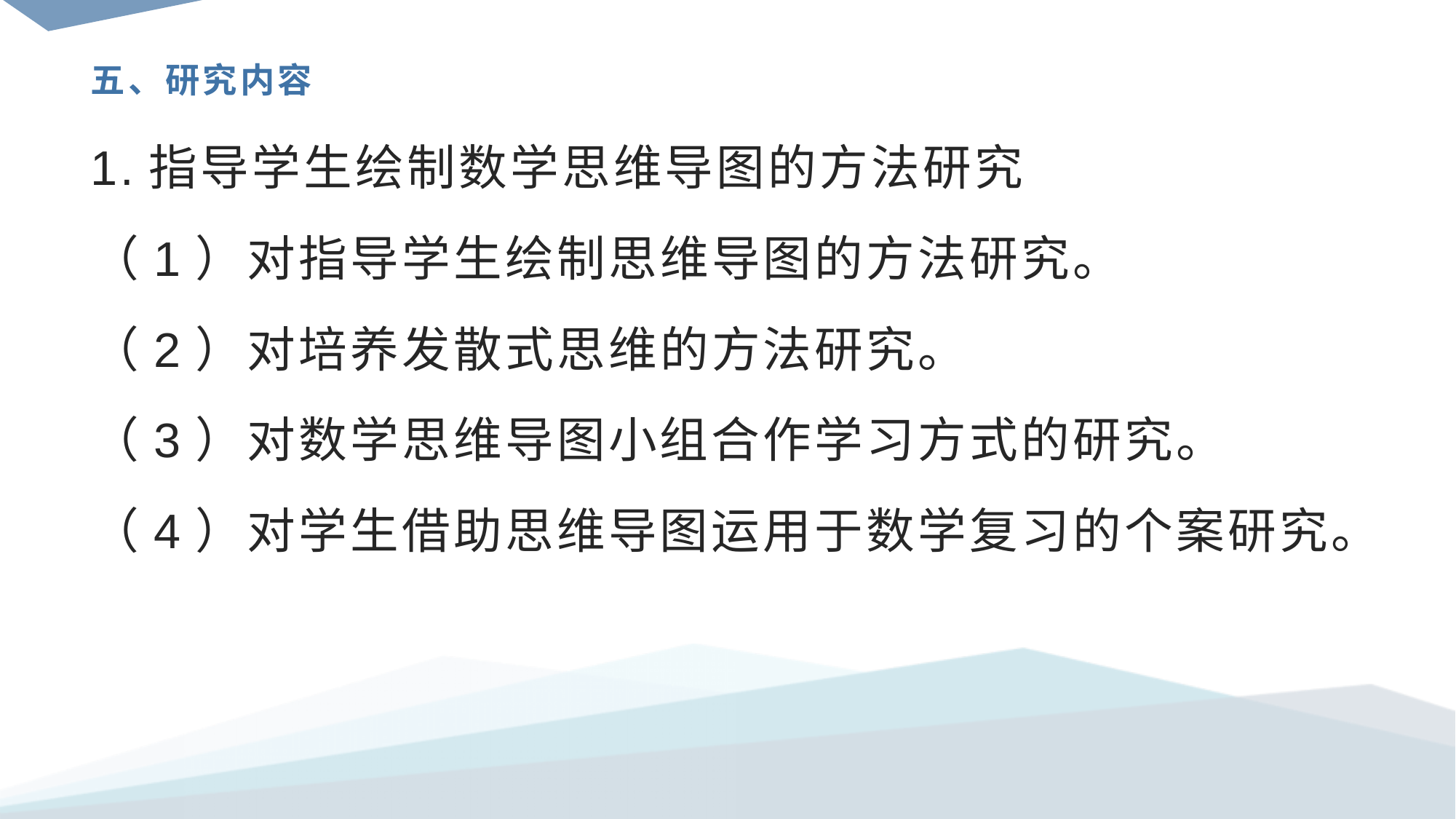

# 五、研究内容
1.指导学生绘制数学思维导图的方法研究
（1）对指导学生绘制思维导图的方法研究。
（2）对培养发散式思维的方法研究。
（3）对数学思维导图小组合作学习方式的研究。
（4）对学生借助思维导图运用于数学复习的个案研究。